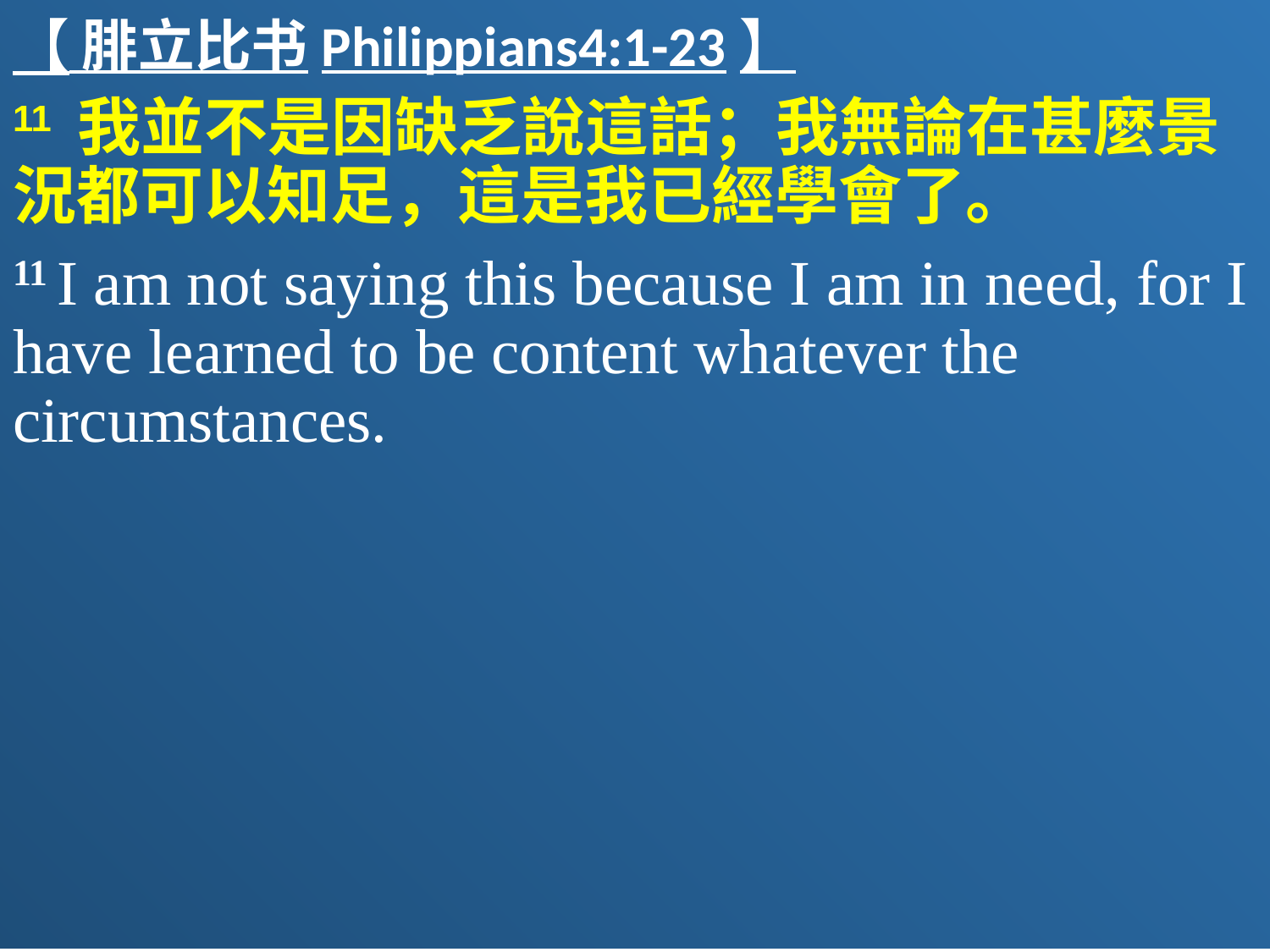

【 腓立比书Philippians4:1-23】
11 我並不是因缺乏說這話；我無論在甚麼景況都可以知足，這是我已經學會了。
11 I am not saying this because I am in need, for I have learned to be content whatever the circumstances.